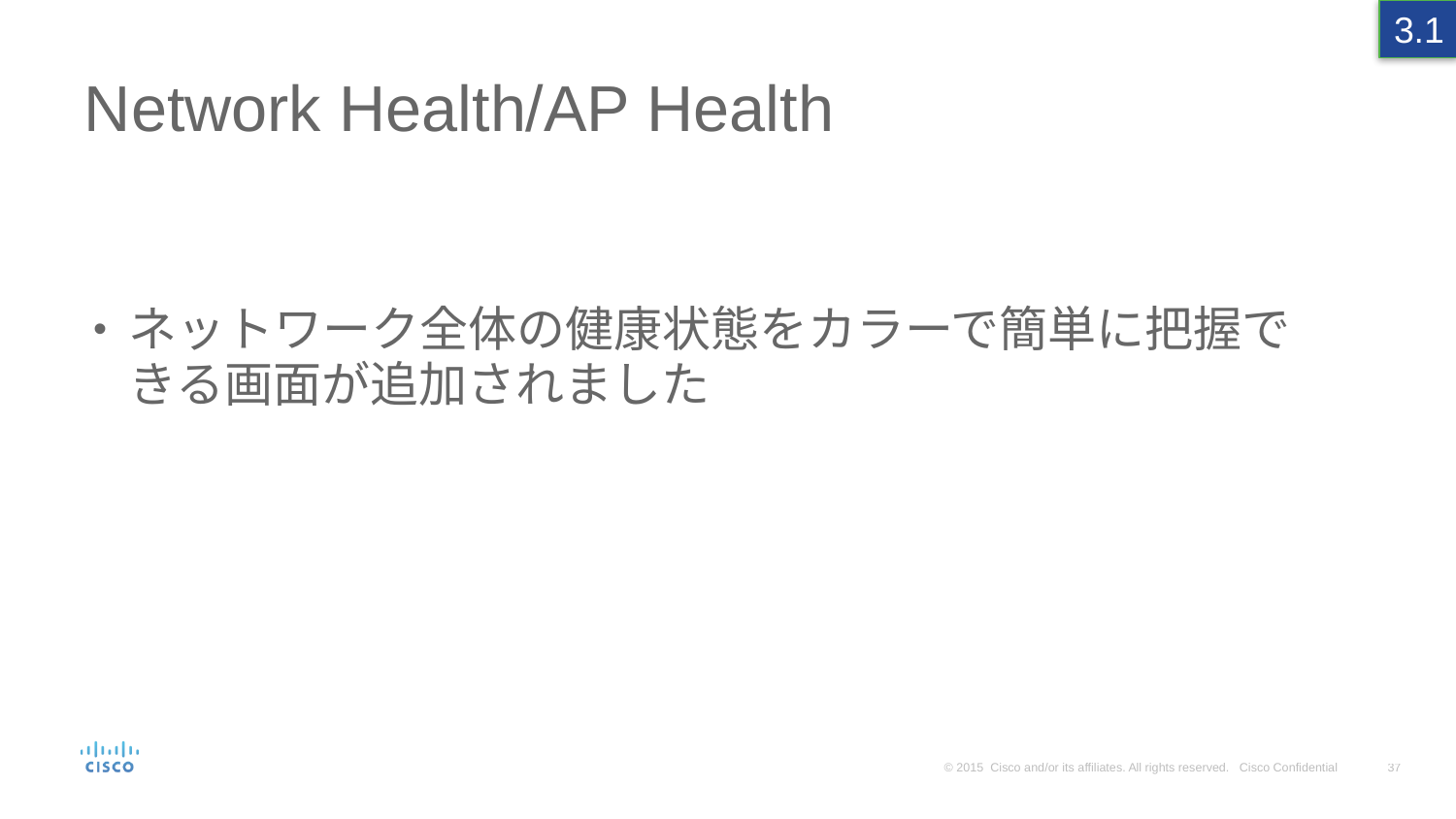

3.1
# Network Health/AP Health

ネットワーク全体の健康状態をカラーで簡単に把握できる画面が追加されました